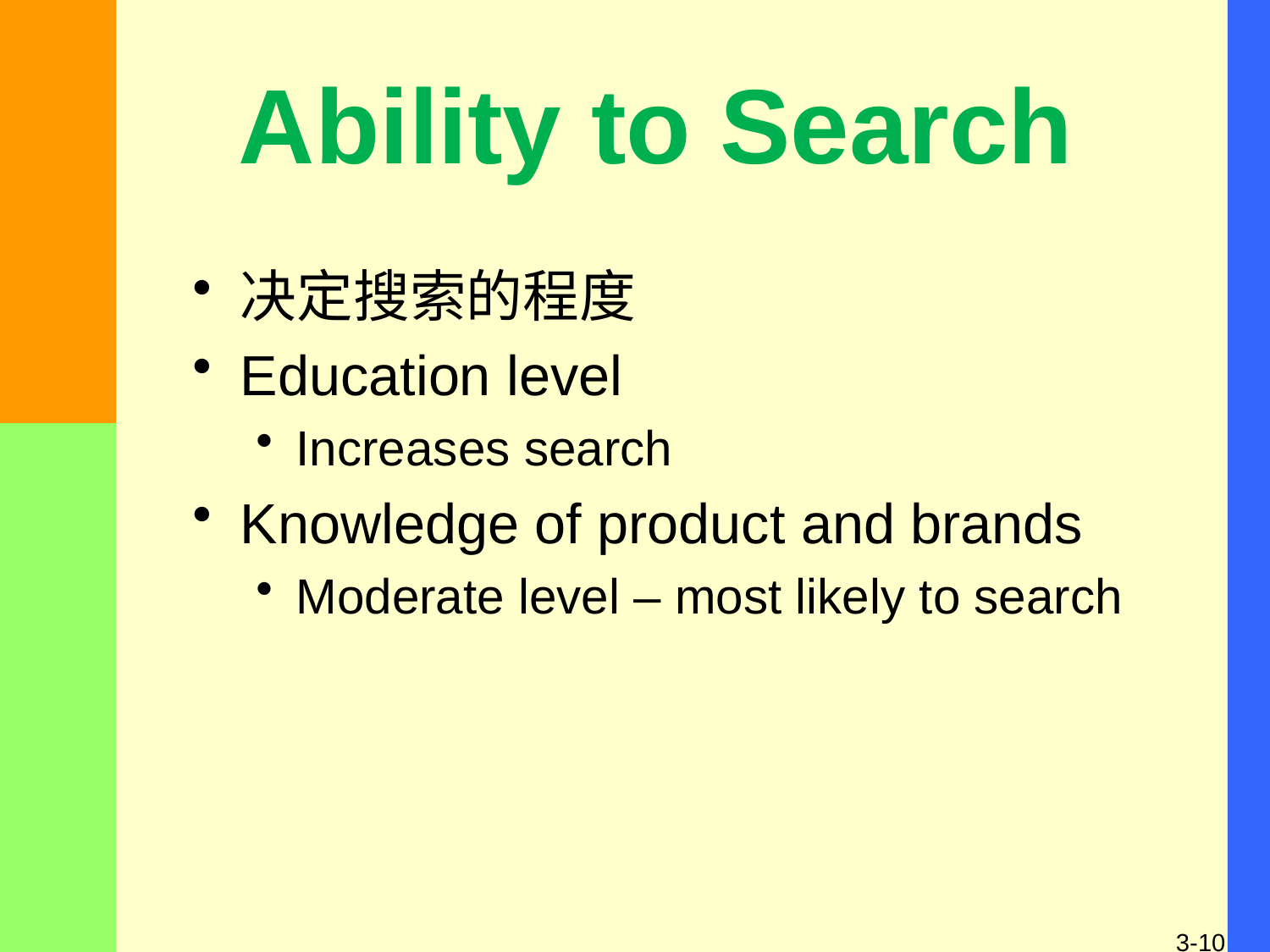

# Ability to Search
决定搜索的程度
Education level
Increases search
Knowledge of product and brands
Moderate level – most likely to search

3-10